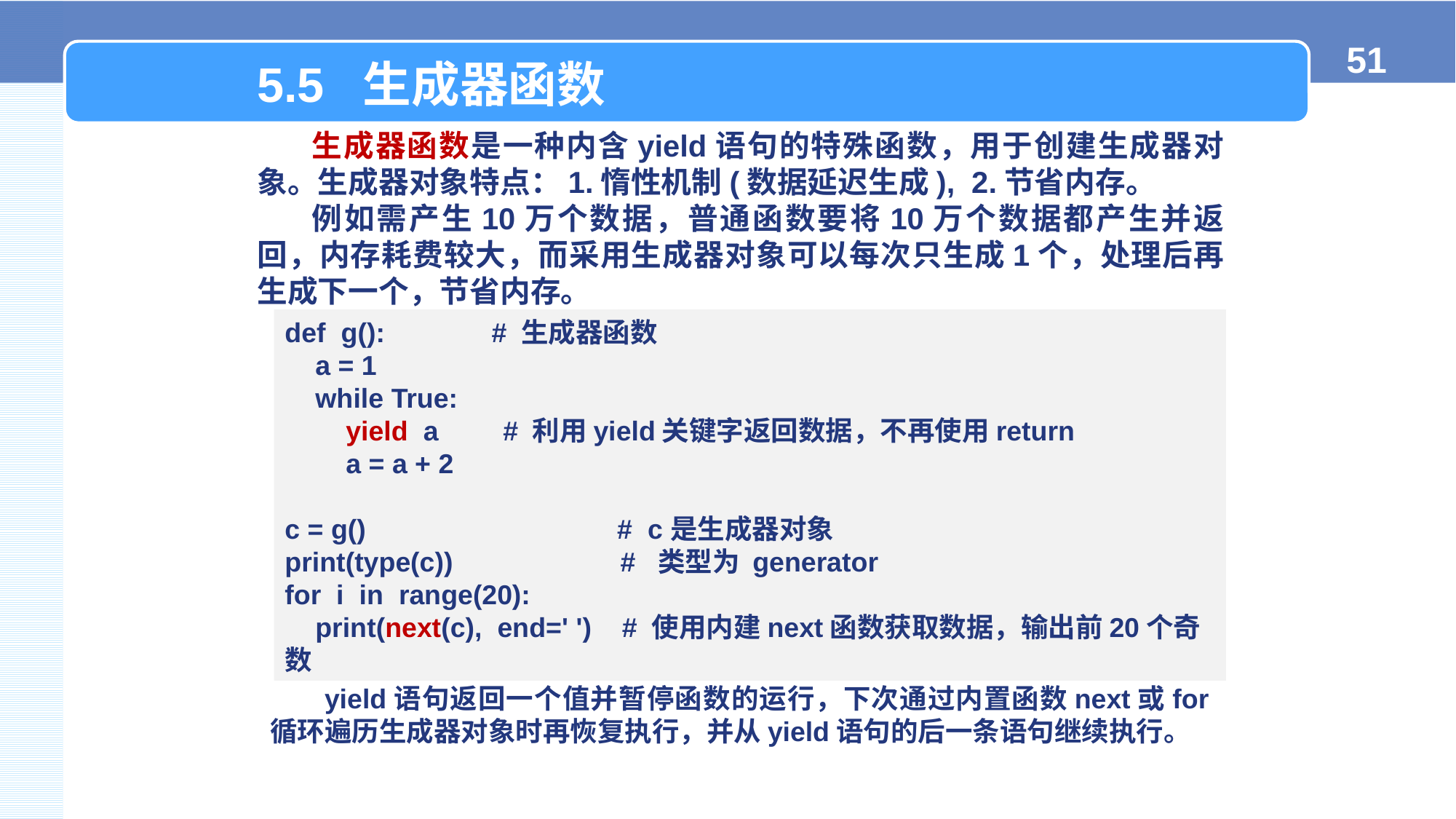

5.5  生成器函数
生成器函数是一种内含yield语句的特殊函数，用于创建生成器对象。生成器对象特点：1.惰性机制(数据延迟生成),  2.节省内存。
例如需产生10万个数据，普通函数要将10万个数据都产生并返回，内存耗费较大，而采用生成器对象可以每次只生成1个，处理后再生成下一个，节省内存。
def  g():              # 生成器函数
    a = 1
    while True:
        yield  a	# 利用yield关键字返回数据，不再使用return
        a = a + 2

c = g()                                 #  c是生成器对象
print(type(c))                      #  类型为 generator
for  i  in  range(20):
    print(next(c),  end=' ')    # 使用内建next函数获取数据，输出前20个奇数
yield语句返回一个值并暂停函数的运行，下次通过内置函数next或for循环遍历生成器对象时再恢复执行，并从yield语句的后一条语句继续执行。